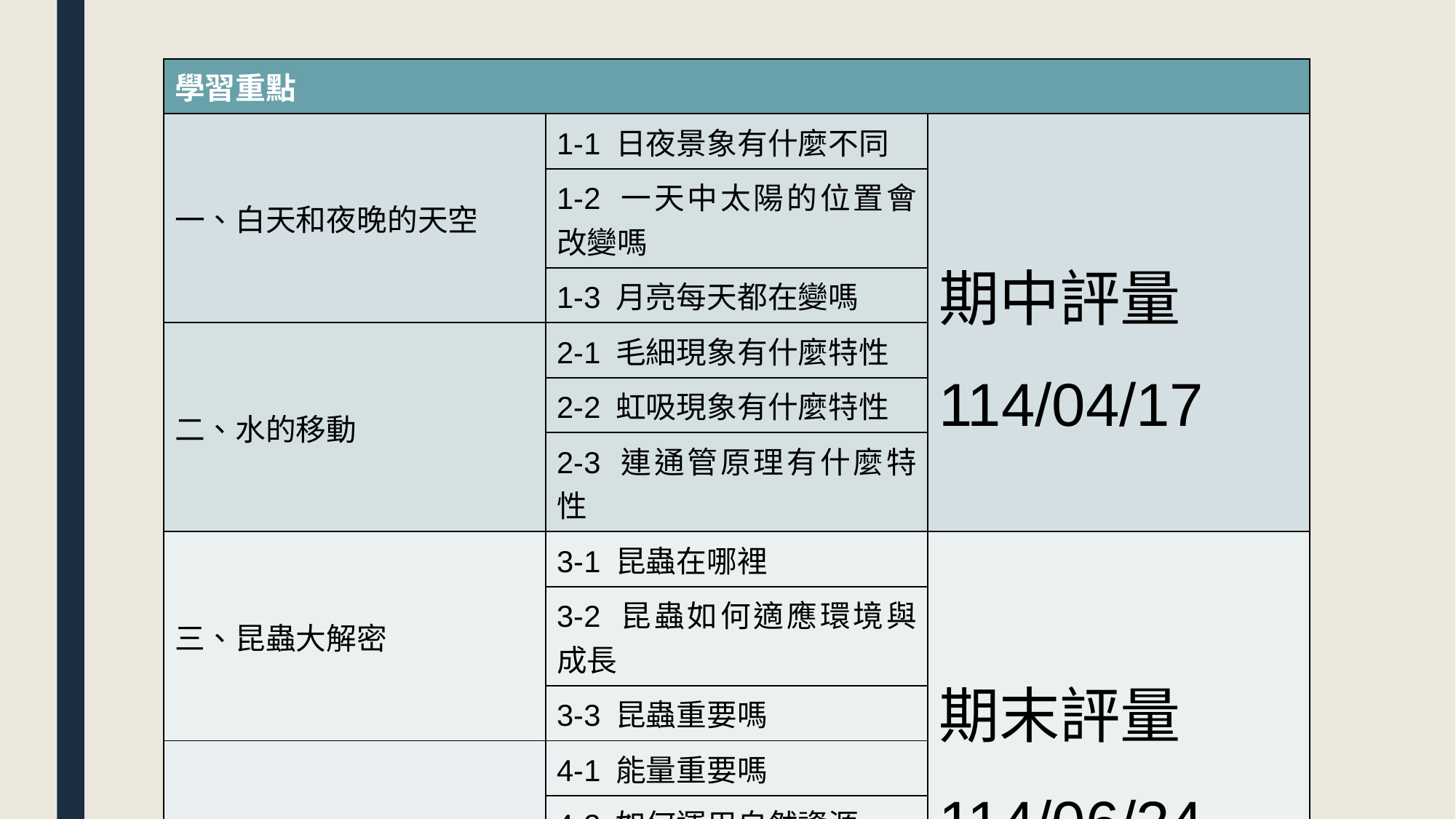

| 學習重點 |  |  |
| --- | --- | --- |
| 一、白天和夜晚的天空 | 1-1 日夜景象有什麼不同 | 期中評量 114/04/17 |
|  | 1-2 一天中太陽的位置會改變嗎 |  |
|  | 1-3 月亮每天都在變嗎 |  |
| 二、水的移動 | 2-1 毛細現象有什麼特性 |  |
|  | 2-2 虹吸現象有什麼特性 |  |
|  | 2-3 連通管原理有什麼特性 |  |
| 三、昆蟲大解密 | 3-1 昆蟲在哪裡 | 期末評量 114/06/24 |
|  | 3-2 昆蟲如何適應環境與成長 |  |
|  | 3-3 昆蟲重要嗎 |  |
| 四、自然資源與利用 | 4-1 能量重要嗎 |  |
|  | 4-2 如何運用自然資源 |  |
|  | 4-3 開發自然資源會有什麼影響 |  |